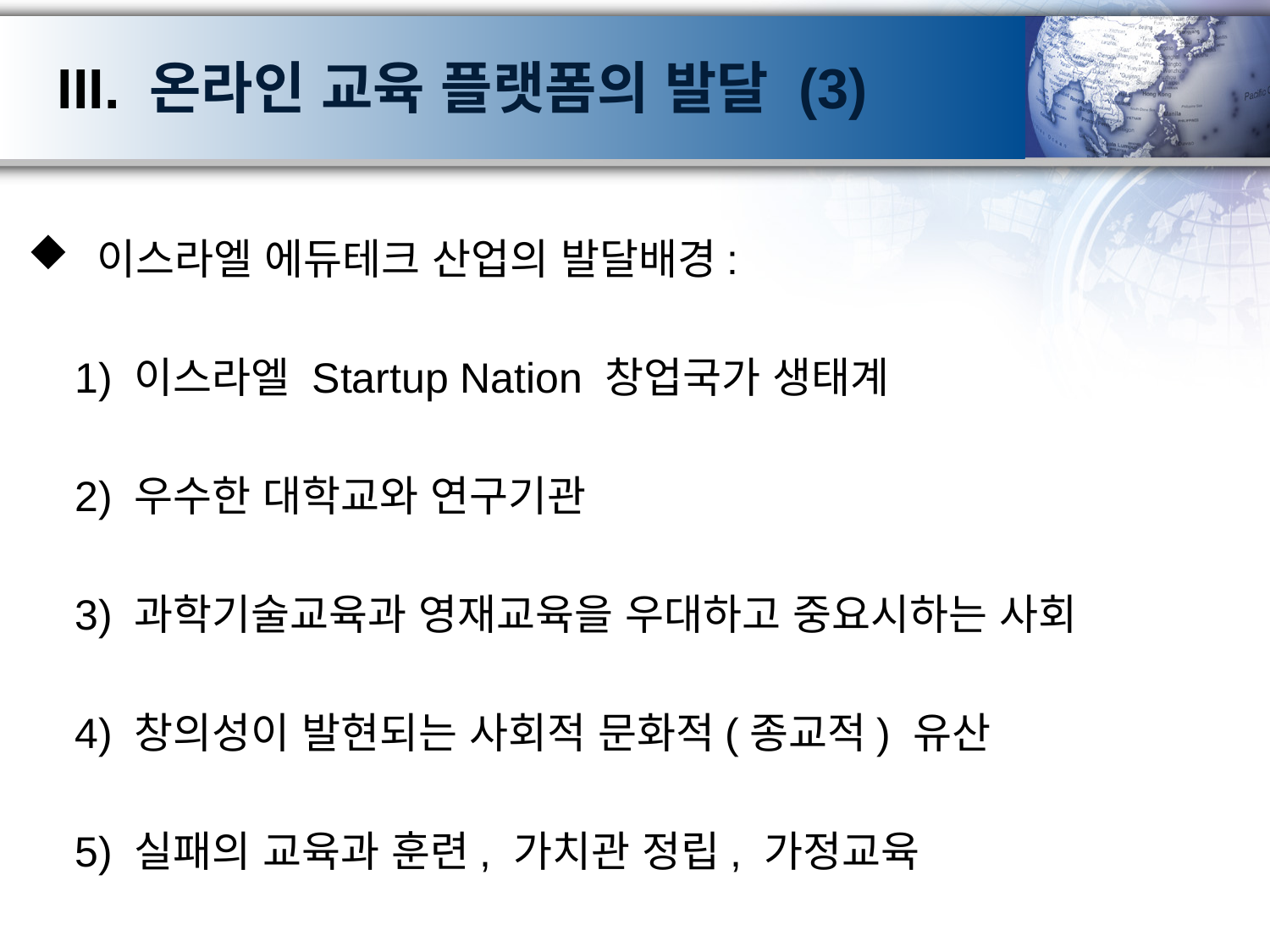

# III. 온라인 교육 플랫폼의 발달 (3)
 이스라엘 에듀테크 산업의 발달배경:

    1) 이스라엘 Startup Nation 창업국가 생태계

    2) 우수한 대학교와 연구기관

    3) 과학기술교육과 영재교육을 우대하고 중요시하는 사회

    4) 창의성이 발현되는 사회적 문화적(종교적) 유산

    5) 실패의 교육과 훈련, 가치관 정립, 가정교육